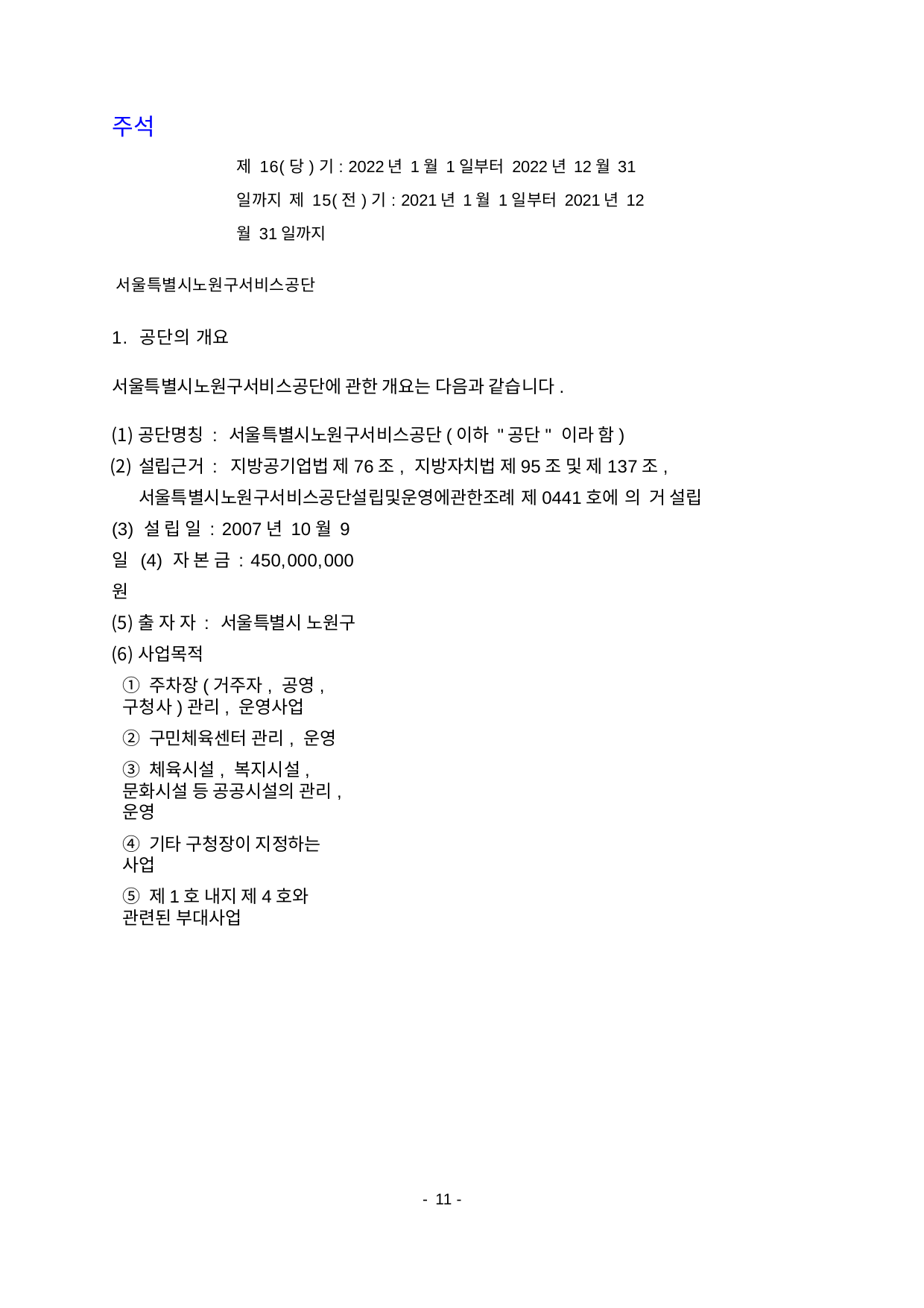

주석
제 16(당)기: 2022년 1월 1일부터 2022년 12월 31일까지  제 15(전)기: 2021년 1월 1일부터 2021년 12월 31일까지

서울특별시노원구서비스공단

1. 공단의 개요

서울특별시노원구서비스공단에 관한 개요는 다음과 같습니다.

공단명칭 : 서울특별시노원구서비스공단(이하 "공단" 이라 함)
설립근거 : 지방공기업법 제76조, 지방자치법 제95조 및 제137조,  서울특별시노원구서비스공단설립및운영에관한조례 제0441호에 의  거 설립
(3) 설 립 일 : 2007년 10월 9일  (4) 자 본 금 : 450,000,000원
출 자 자 : 서울특별시 노원구
사업목적
① 주차장(거주자, 공영, 구청사)관리, 운영사업
② 구민체육센터 관리, 운영
③ 체육시설, 복지시설, 문화시설 등 공공시설의 관리, 운영
④ 기타 구청장이 지정하는 사업
⑤ 제1호 내지 제4호와 관련된 부대사업
- 11 -